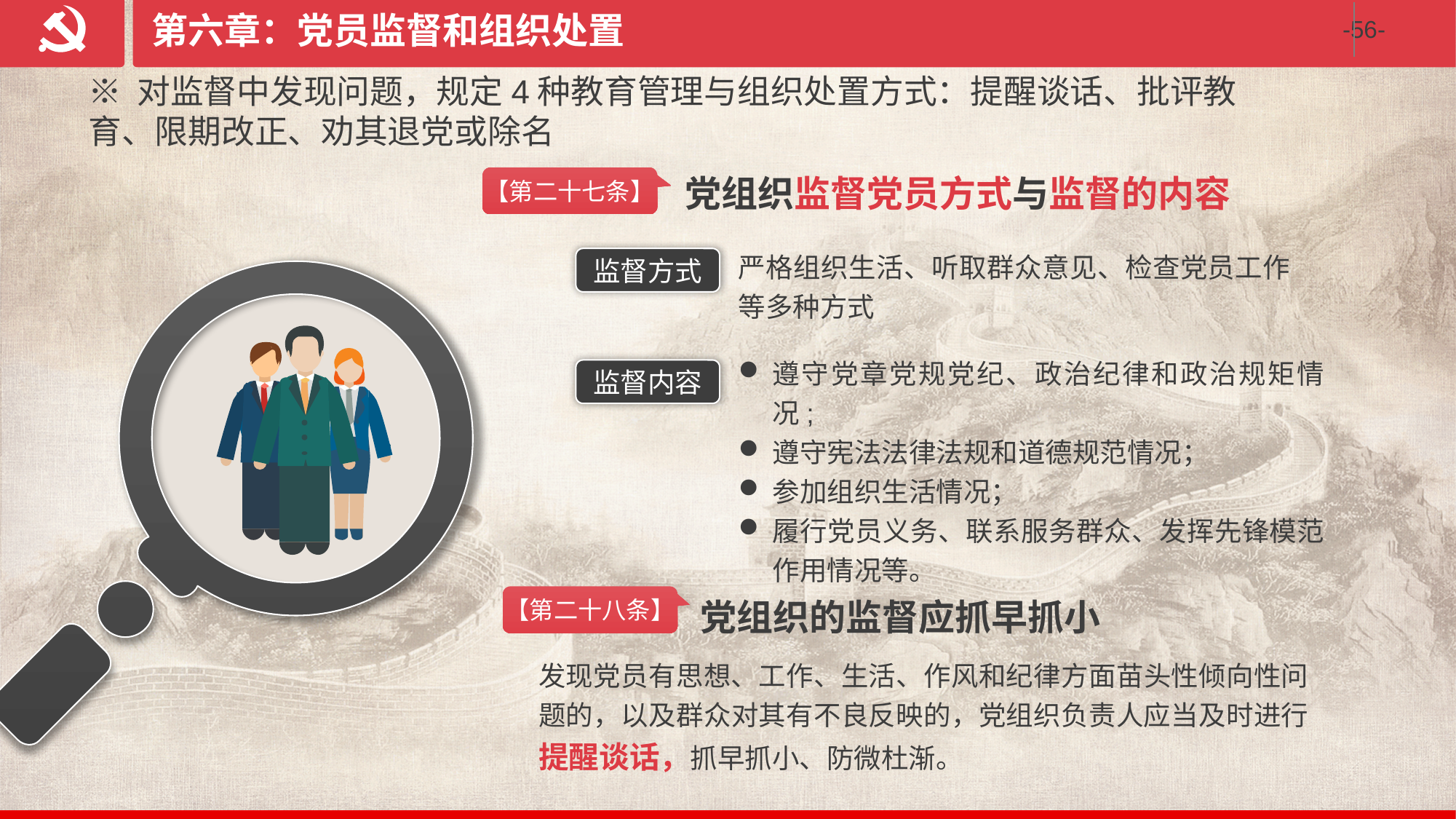

第六章：党员监督和组织处置
※ 对监督中发现问题，规定4种教育管理与组织处置方式：提醒谈话、批评教育、限期改正、劝其退党或除名
党组织监督党员方式与监督的内容
【第二十七条】
严格组织生活、听取群众意见、检查党员工作等多种方式
监督方式

遵守党章党规党纪、政治纪律和政治规矩情况;
遵守宪法法律法规和道德规范情况；
参加组织生活情况；
履行党员义务、联系服务群众、发挥先锋模范作用情况等。
监督内容
党组织的监督应抓早抓小
【第二十八条】
发现党员有思想、工作、生活、作风和纪律方面苗头性倾向性问题的，以及群众对其有不良反映的，党组织负责人应当及时进行提醒谈话，抓早抓小、防微杜渐。